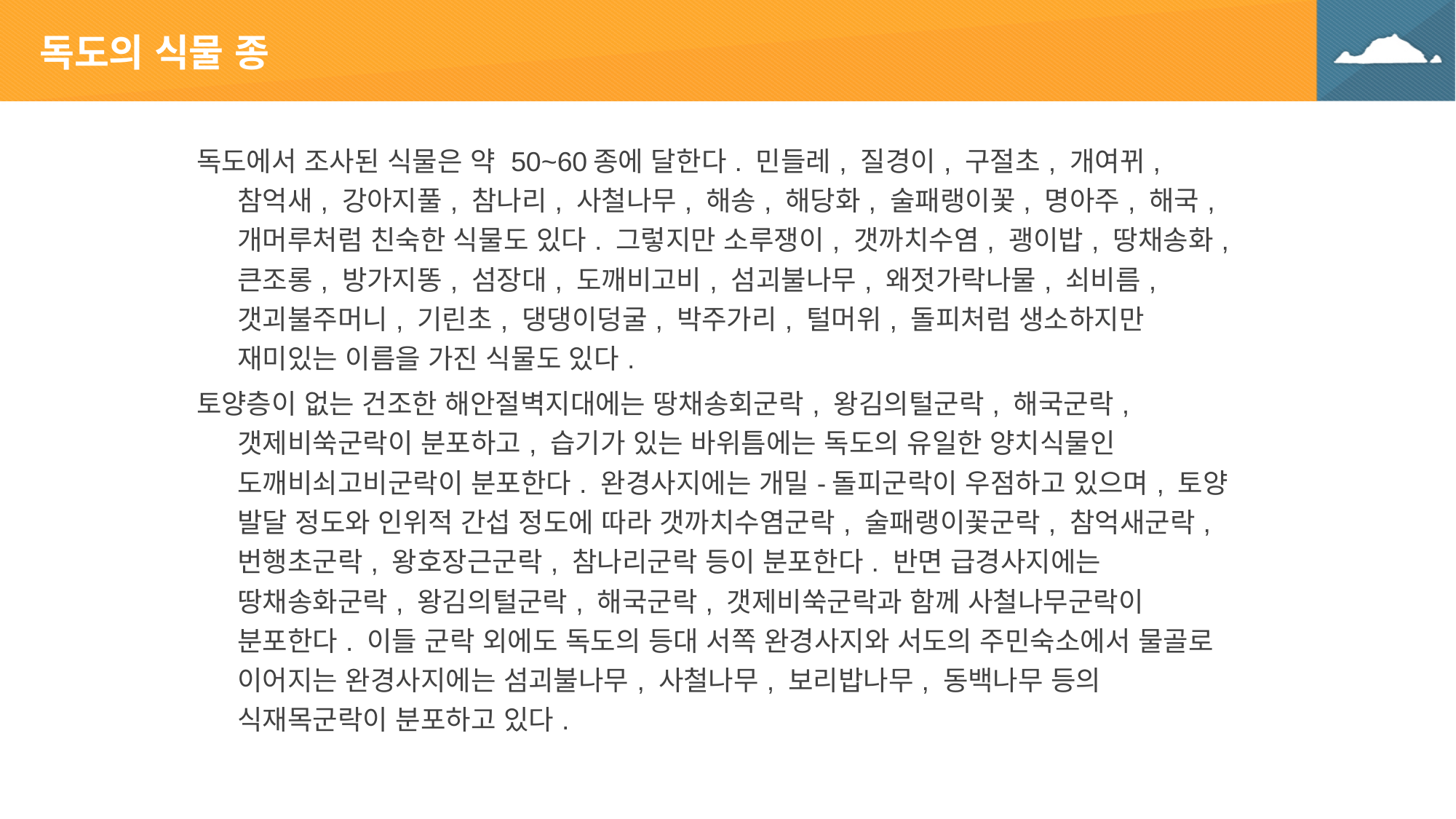

# 독도의 식물 종
독도에서 조사된 식물은 약 50~60종에 달한다. 민들레, 질경이, 구절초, 개여뀌, 참억새, 강아지풀, 참나리, 사철나무, 해송, 해당화, 술패랭이꽃, 명아주, 해국, 개머루처럼 친숙한 식물도 있다. 그렇지만 소루쟁이, 갯까치수염, 괭이밥, 땅채송화, 큰조롱, 방가지똥, 섬장대, 도깨비고비, 섬괴불나무, 왜젓가락나물, 쇠비름, 갯괴불주머니, 기린초, 댕댕이덩굴, 박주가리, 털머위, 돌피처럼 생소하지만 재미있는 이름을 가진 식물도 있다.
토양층이 없는 건조한 해안절벽지대에는 땅채송회군락, 왕김의털군락, 해국군락, 갯제비쑥군락이 분포하고, 습기가 있는 바위틈에는 독도의 유일한 양치식물인 도깨비쇠고비군락이 분포한다. 완경사지에는 개밀-돌피군락이 우점하고 있으며, 토양 발달 정도와 인위적 간섭 정도에 따라 갯까치수염군락, 술패랭이꽃군락, 참억새군락, 번행초군락, 왕호장근군락, 참나리군락 등이 분포한다. 반면 급경사지에는 땅채송화군락, 왕김의털군락, 해국군락, 갯제비쑥군락과 함께 사철나무군락이 분포한다. 이들 군락 외에도 독도의 등대 서쪽 완경사지와 서도의 주민숙소에서 물골로 이어지는 완경사지에는 섬괴불나무, 사철나무, 보리밥나무, 동백나무 등의 식재목군락이 분포하고 있다.